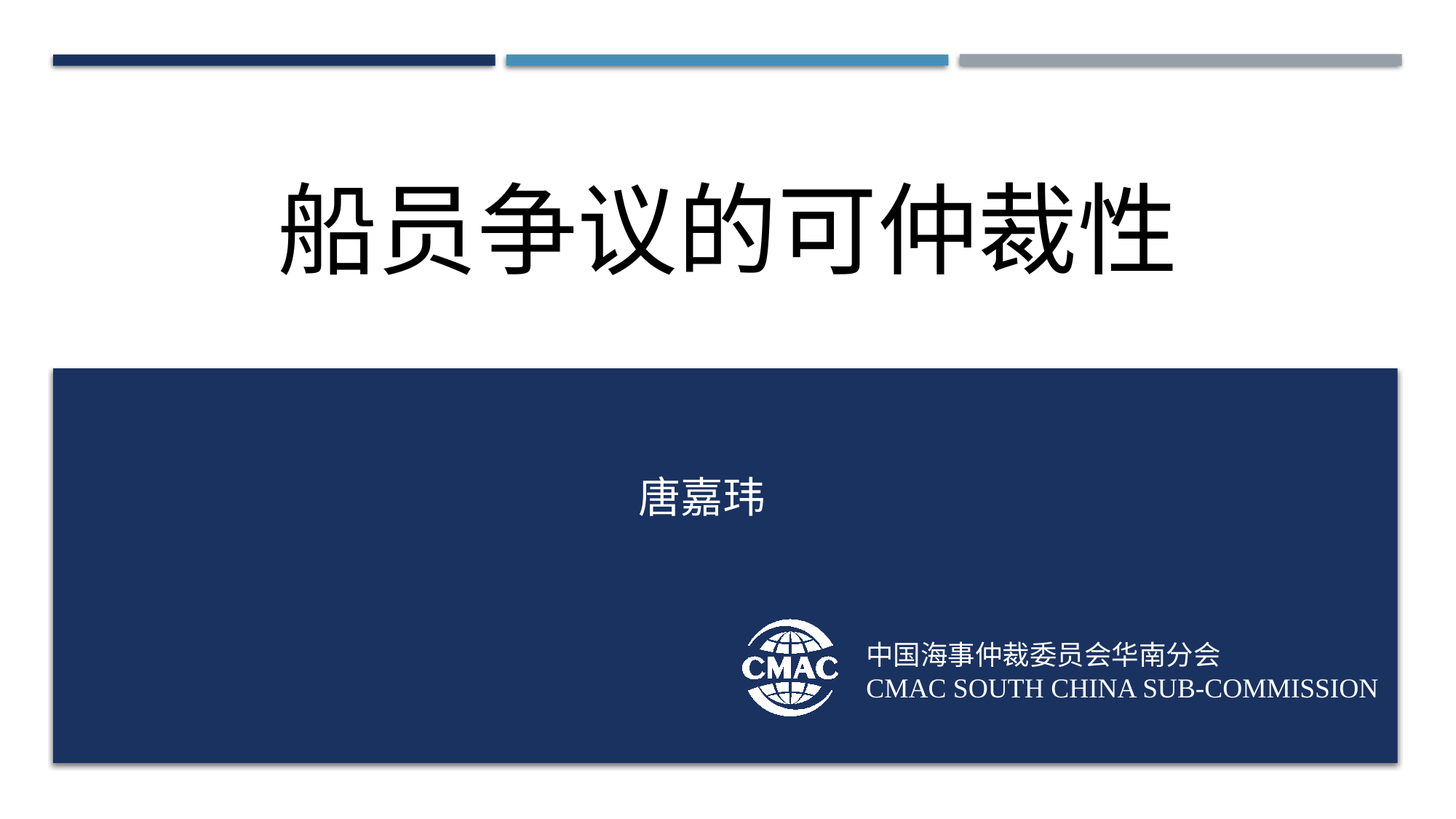

船员争议的可仲裁性
# 唐嘉玮

中国海事仲裁委员会华南分会
CMAC SOUTH CHINA SUB-COMMISSION